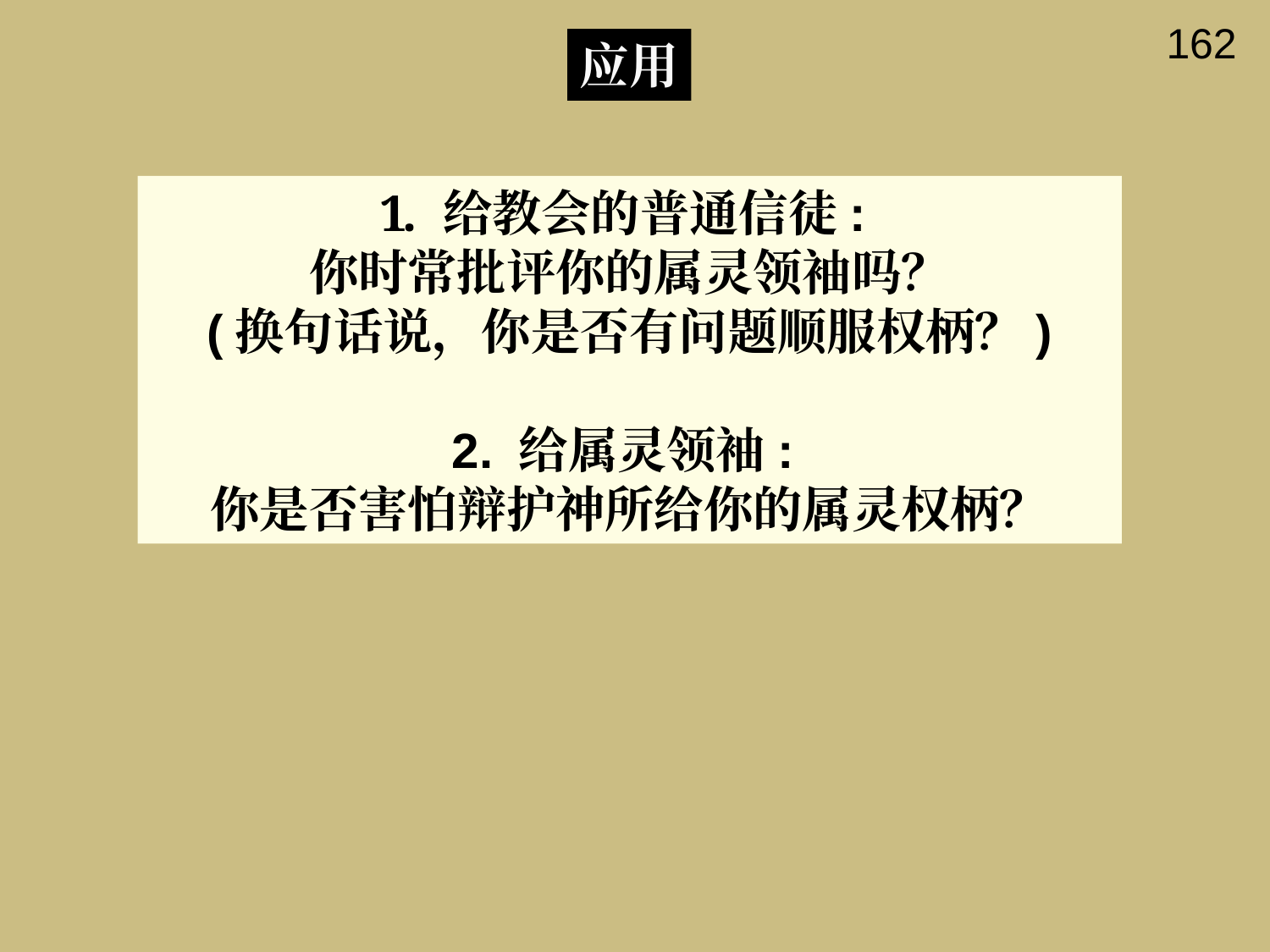

162
应用
给教会的普通信徒:
你时常批评你的属灵领袖吗？
(换句话说，你是否有问题顺服权柄？)

2. 给属灵领袖:
你是否害怕辩护神所给你的属灵权柄？